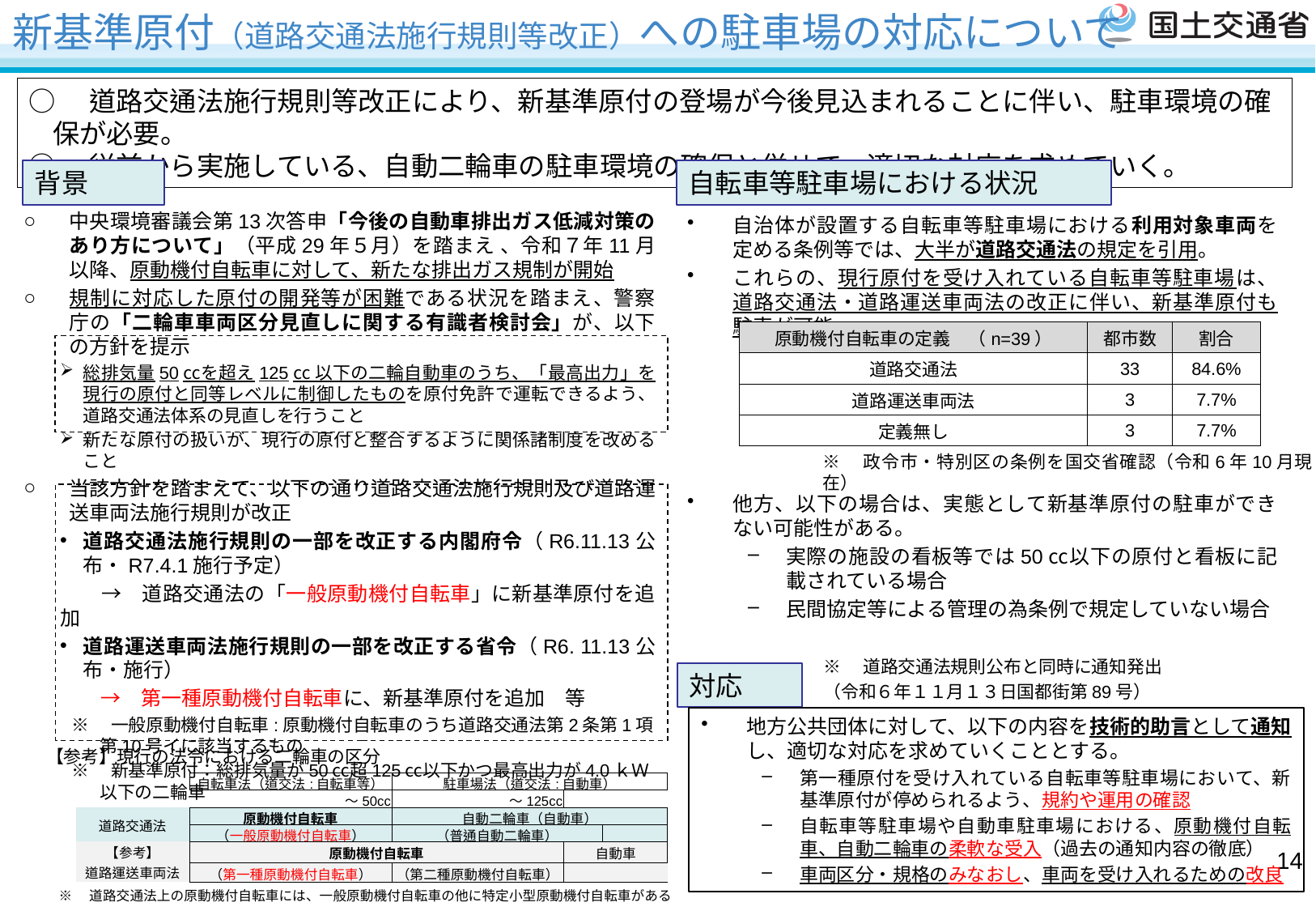

# 新基準原付（道路交通法施行規則等改正）への駐車場の対応について
○　道路交通法施行規則等改正により、新基準原付の登場が今後見込まれることに伴い、駐車環境の確保が必要。
○　従前から実施している、自動二輪車の駐車環境の確保と併せて、適切な対応を求めていく。
自転車等駐車場における状況
背景
中央環境審議会第13次答申「今後の自動車排出ガス低減対策のあり方について」（平成29年５月）を踏まえ 、令和７年11月以降、原動機付自転車に対して、新たな排出ガス規制が開始
規制に対応した原付の開発等が困難である状況を踏まえ、警察庁の「二輪車車両区分見直しに関する有識者検討会」が、以下の方針を提示
総排気量50㏄を超え125㏄ 以下の二輪自動車のうち、「最高出力」を現行の原付と同等レベルに制御したものを原付免許で運転できるよう、 道路交通法体系の見直しを行うこと
新たな原付の扱いが、現行の原付と整合するように関係諸制度を改めること
当該方針を踏まえて、以下の通り道路交通法施行規則及び道路運送車両法施行規則が改正
道路交通法施行規則の一部を改正する内閣府令（R6.11.13公布・R7.4.1施行予定）
　　→　道路交通法の「一般原動機付自転車」に新基準原付を追加
道路運送車両法施行規則の一部を改正する省令（R6. 11.13公布・施行）
　　→　第一種原動機付自転車に、新基準原付を追加　等
※　一般原動機付自転車:原動機付自転車のうち道路交通法第2条第1項第10号イに該当するもの
※　新基準原付：総排気量が50㏄超125㏄以下かつ最高出力が4.0ｋＷ以下の二輪車
自治体が設置する自転車等駐車場における利用対象車両を定める条例等では、大半が道路交通法の規定を引用。
これらの、現行原付を受け入れている自転車等駐車場は、道路交通法・道路運送車両法の改正に伴い、新基準原付も駐車が可能

| 原動機付自転車の定義　（n=39） | 都市数 | 割合 |
| --- | --- | --- |
| 道路交通法 | 33 | 84.6% |
| 道路運送車両法 | 3 | 7.7% |
| 定義無し | 3 | 7.7% |

※　政令市・特別区の条例を国交省確認（令和6年10月現在）

他方、以下の場合は、実態として新基準原付の駐車ができない可能性がある。
実際の施設の看板等では50㏄以下の原付と看板に記載されている場合
民間協定等による管理の為条例で規定していない場合
※　道路交通法規則公布と同時に通知発出
（令和６年１１月１３日国都街第89号）
対応
地方公共団体に対して、以下の内容を技術的助言として通知し、適切な対応を求めていくこととする。
第一種原付を受け入れている自転車等駐車場において、新基準原付が停められるよう、規約や運用の確認
自転車等駐車場や自動車駐車場における、原動機付自転車、自動二輪車の柔軟な受入（過去の通知内容の徹底）
車両区分・規格のみなおし、車両を受け入れるための改良
【参考】現行の法令における二輪車の区分
|  | 自転車法（道交法:自転車等） | 駐車場法（道交法:自動車） |  |  |
| --- | --- | --- | --- | --- |
|  | ～50cc | ～125cc |  |  |
| 道路交通法 | 原動機付自転車 | 自動二輪車（自動車） |  |  |
|  | （一般原動機付自転車） | （普通自動二輪車） |  |  |
| 【参考】 道路運送車両法 | 原動機付自転車 |  | 自動車 |  |
|  | （第一種原動機付自転車） | （第二種原動機付自転車） |  |  |
14
※　道路交通法上の原動機付自転車には、一般原動機付自転車の他に特定小型原動機付自転車がある